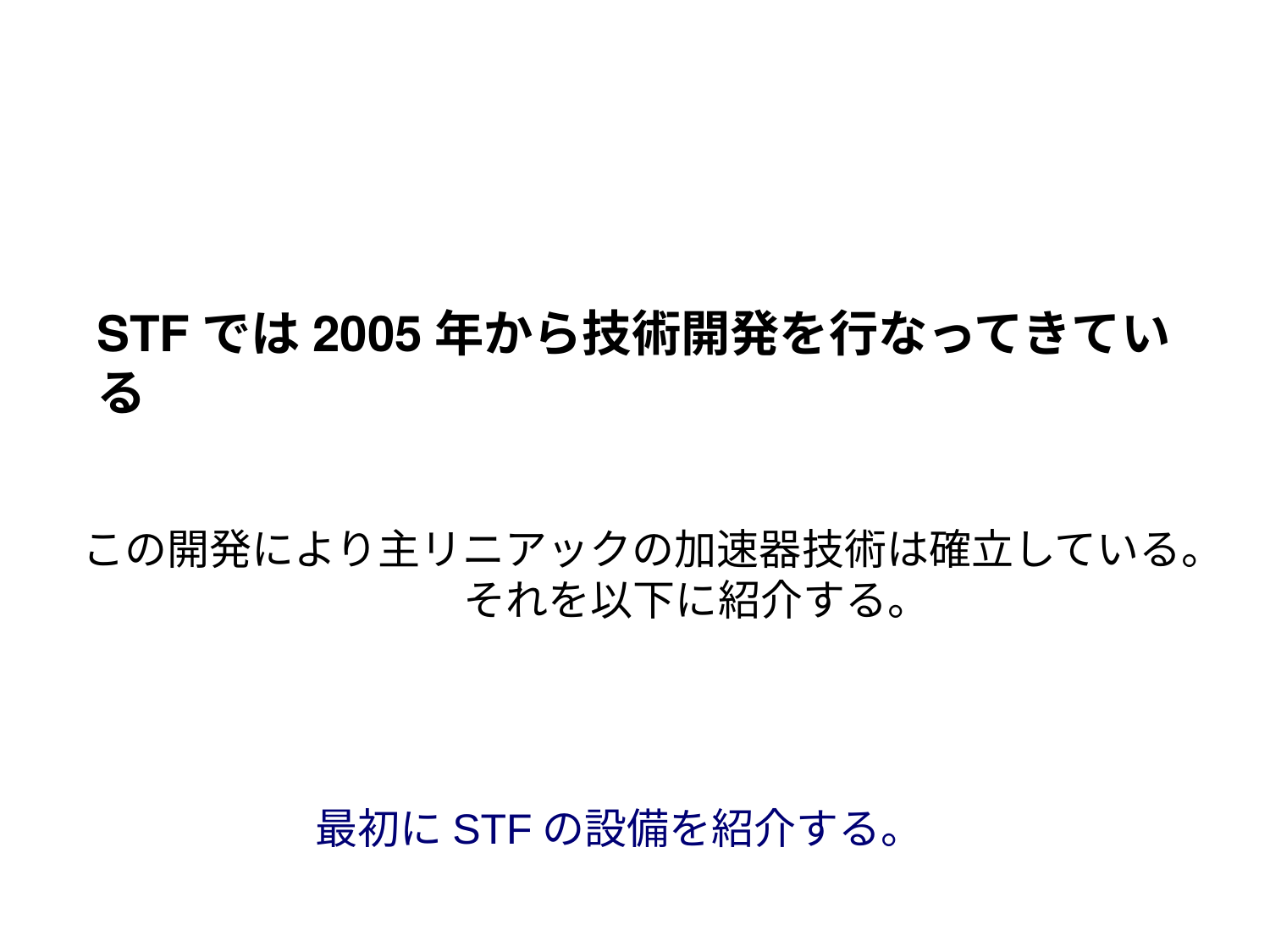

STFでは2005年から技術開発を行なってきている

この開発により主リニアックの加速器技術は確立している。
　　　　　　　　　それを以下に紹介する。
最初にSTFの設備を紹介する。